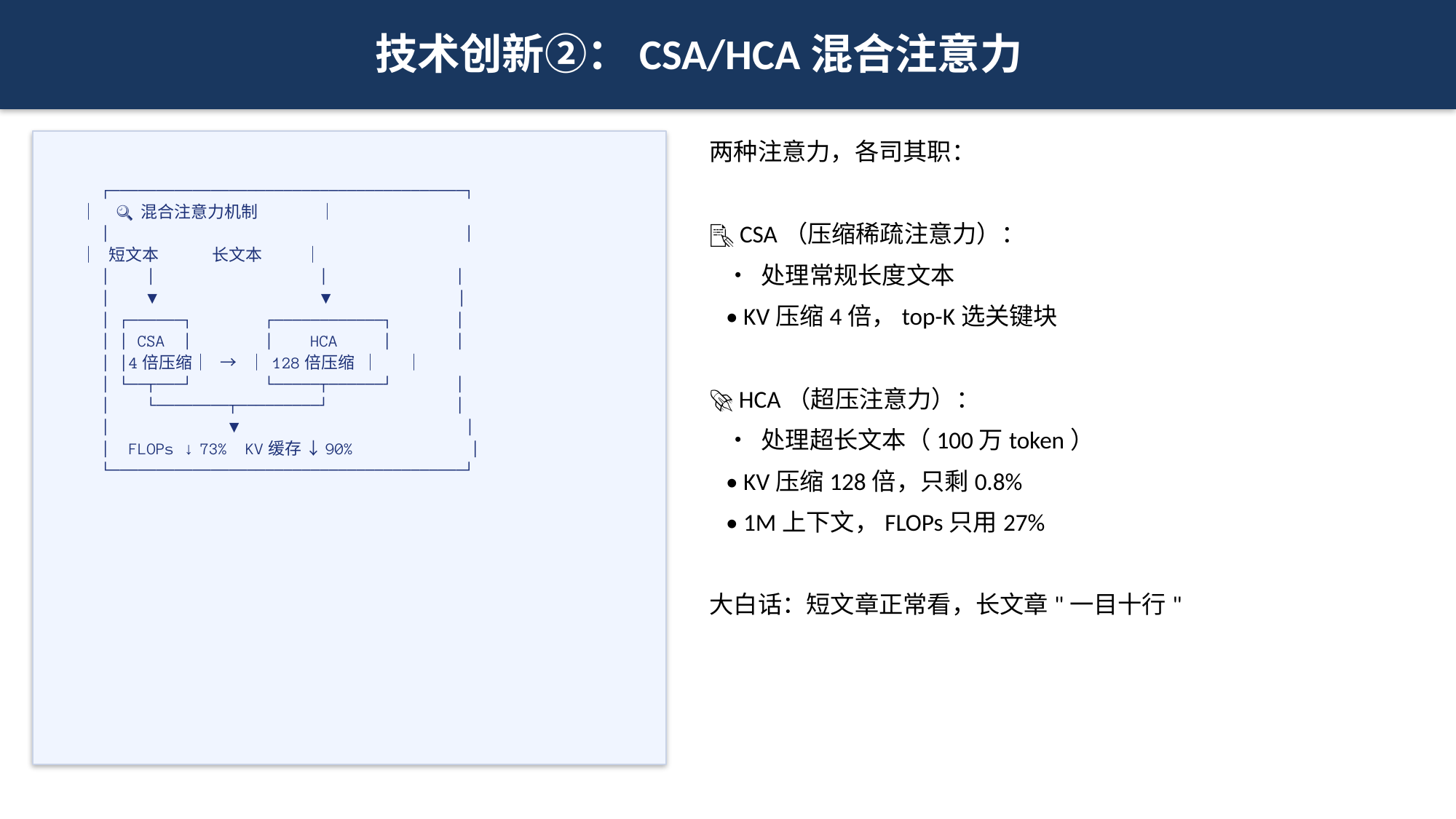

技术创新②：CSA/HCA混合注意力

两种注意力，各司其职：

📝 CSA（压缩稀疏注意力）：
   • 处理常规长度文本
   • KV压缩4倍，top-K选关键块

🚀 HCA（超压注意力）：
   • 处理超长文本（100万token）
   • KV压缩128倍，只剩0.8%
   • 1M上下文，FLOPs只用27%

大白话：短文章正常看，长文章"一目十行"

    ┌───────────────────────────────────────┐
    │     🔍 混合注意力机制                │
    │                                       │
    │  短文本              长文本           │
    │    │                  │              │
    │    ▼                  ▼              │
    │ ┌──────┐        ┌────────────┐       │
    │ │ CSA  │        │    HCA     │       │
    │ │4倍压缩│   →   │ 128倍压缩  │       │
    │ └──┬───┘        └─────┬──────┘       │
    │    └────────┬─────────┘              │
    │             ▼                         │
    │  FLOPs ↓73%  KV缓存 ↓90%             │
    └───────────────────────────────────────┘